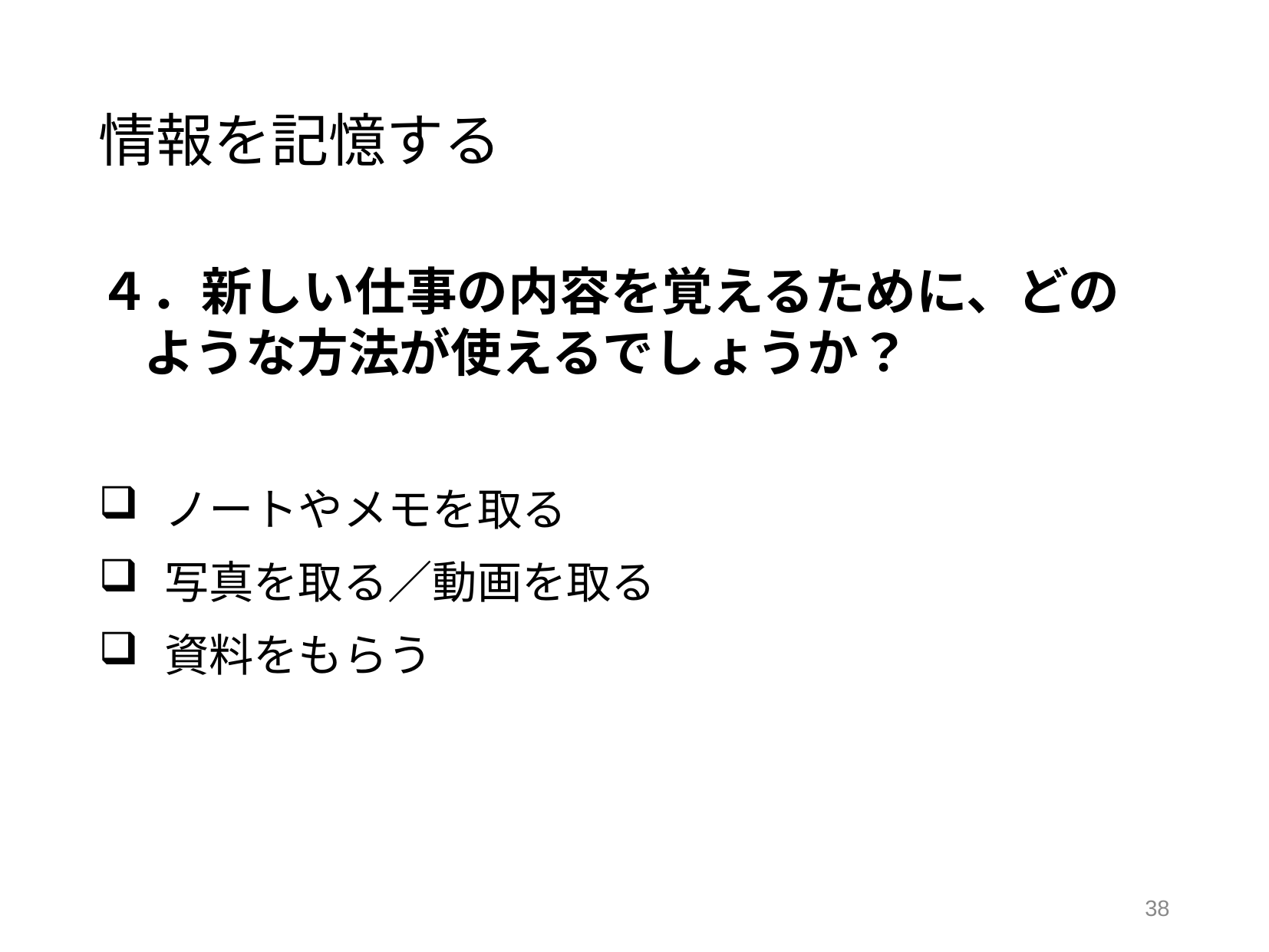

# 情報を記憶する
４．新しい仕事の内容を覚えるために、どのような方法が使えるでしょうか？

 ノートやメモを取る
 写真を取る／動画を取る
 資料をもらう

38